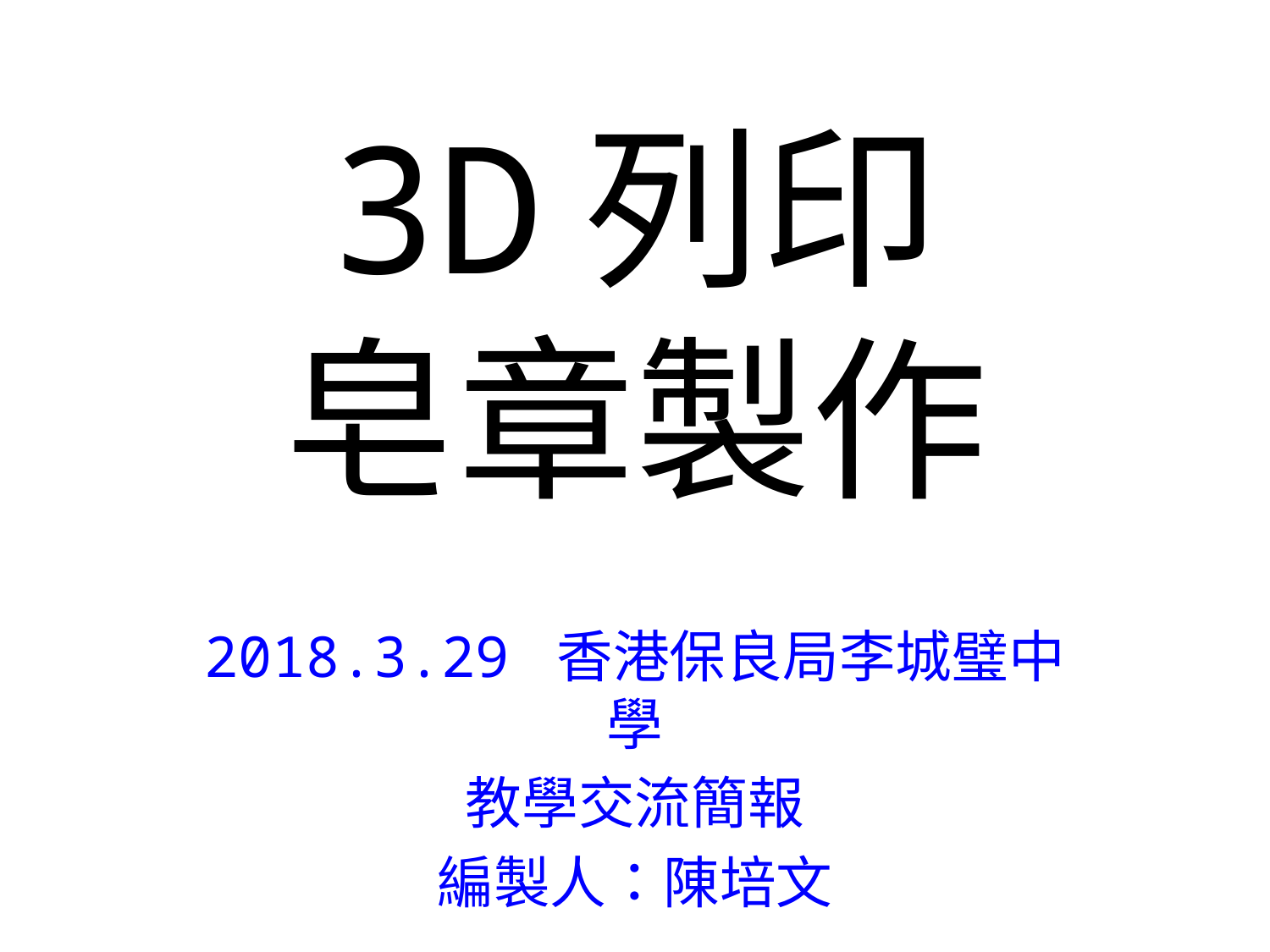

# 3D列印 皂章製作
2018.3.29 香港保良局李城璧中學
教學交流簡報
編製人：陳培文